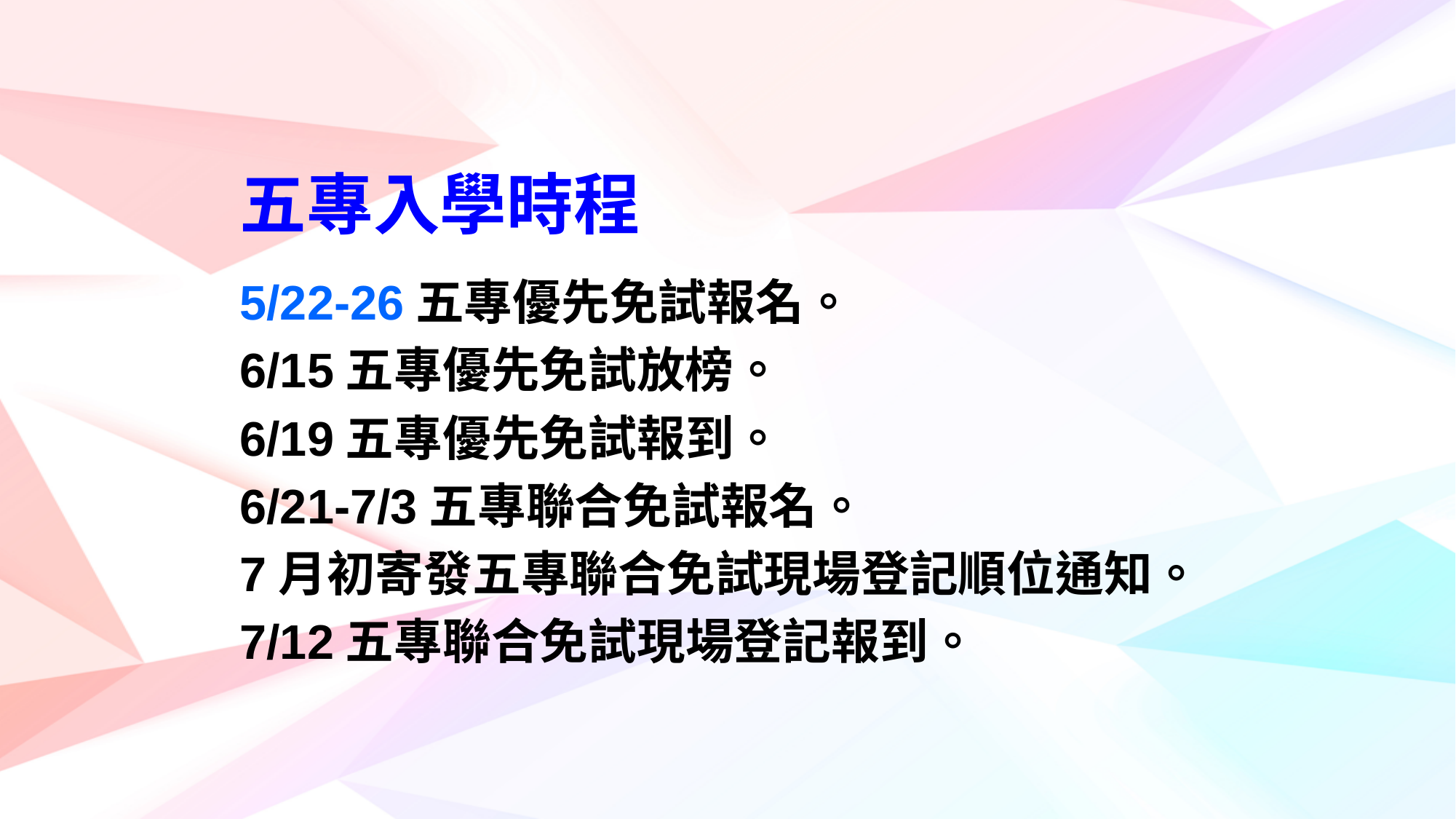

# 五專入學時程
5/22-26五專優先免試報名。
6/15五專優先免試放榜。
6/19五專優先免試報到。
6/21-7/3五專聯合免試報名。
7月初寄發五專聯合免試現場登記順位通知。
7/12五專聯合免試現場登記報到。